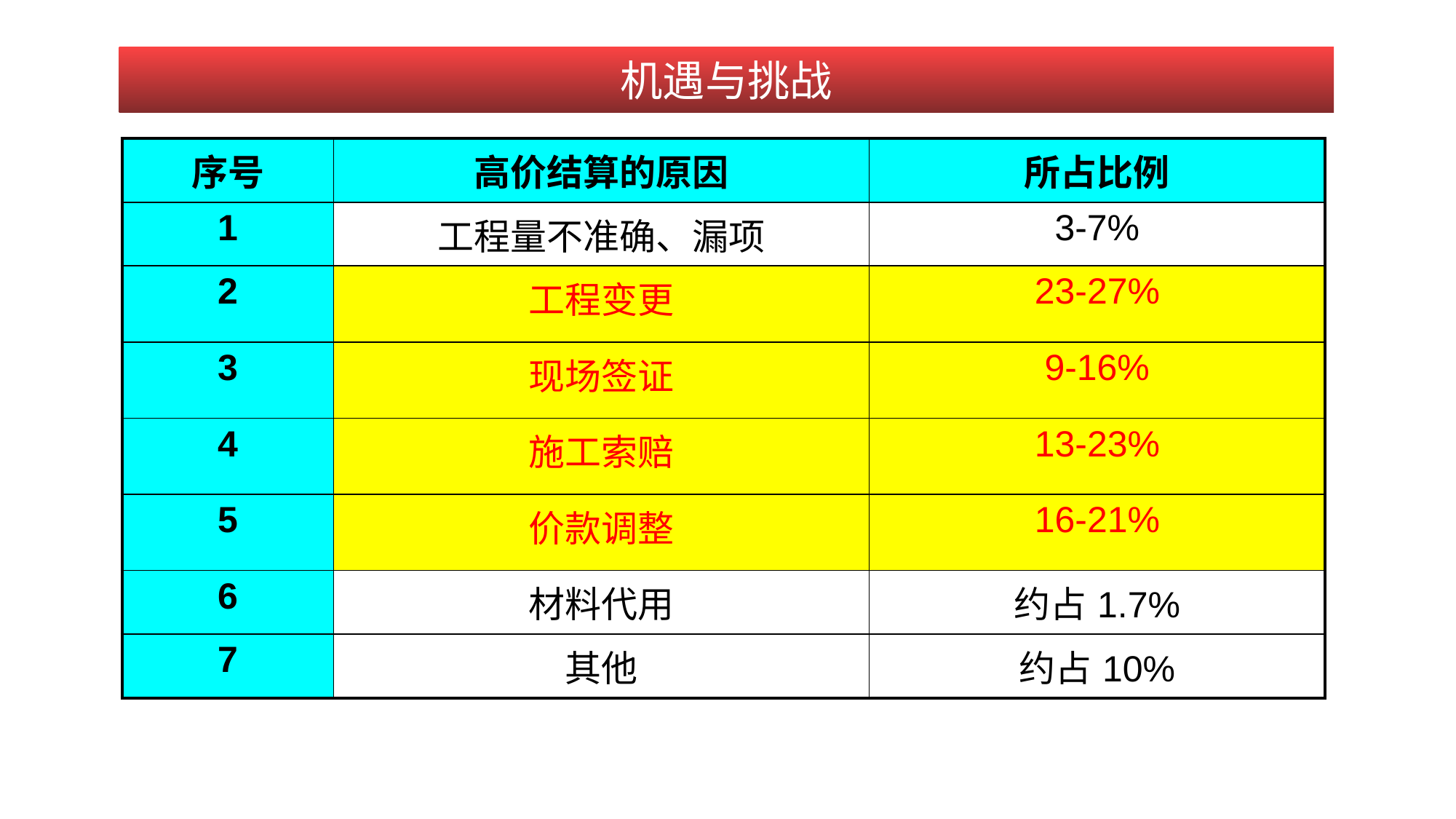

机遇与挑战
| 序号 | 高价结算的原因 | 所占比例 |
| --- | --- | --- |
| 1 | 工程量不准确、漏项 | 3-7% |
| 2 | 工程变更 | 23-27% |
| 3 | 现场签证 | 9-16% |
| 4 | 施工索赔 | 13-23% |
| 5 | 价款调整 | 16-21% |
| 6 | 材料代用 | 约占1.7% |
| 7 | 其他 | 约占10% |